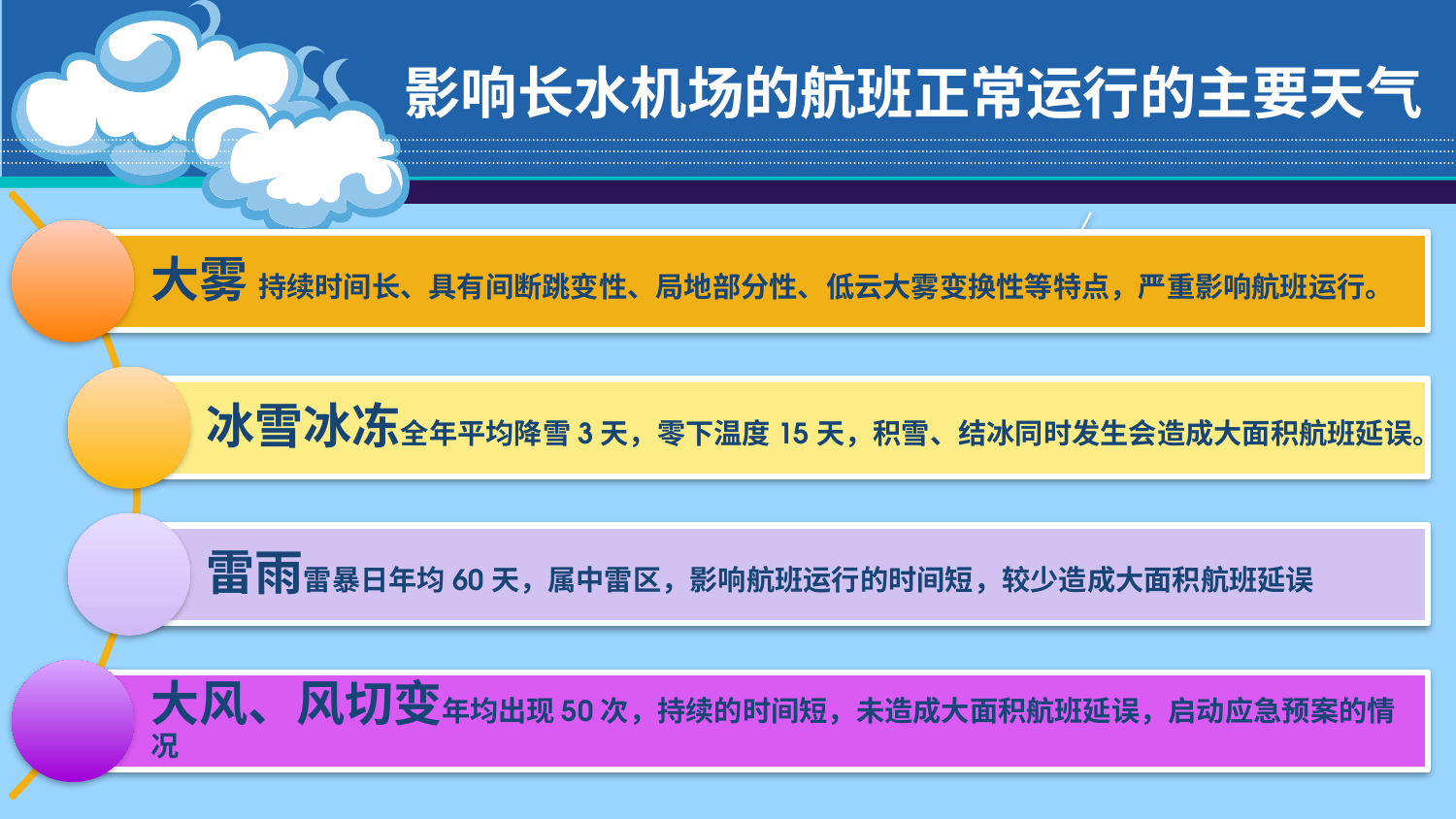

影响长水机场的航班正常运行的主要天气
大雾 持续时间长、具有间断跳变性、局地部分性、低云大雾变换性等特点，严重影响航班运行。
冰雪冰冻全年平均降雪3天，零下温度15天，积雪、结冰同时发生会造成大面积航班延误。
雷雨雷暴日年均60天，属中雷区，影响航班运行的时间短，较少造成大面积航班延误
大风、风切变年均出现50次，持续的时间短，未造成大面积航班延误，启动应急预案的情况